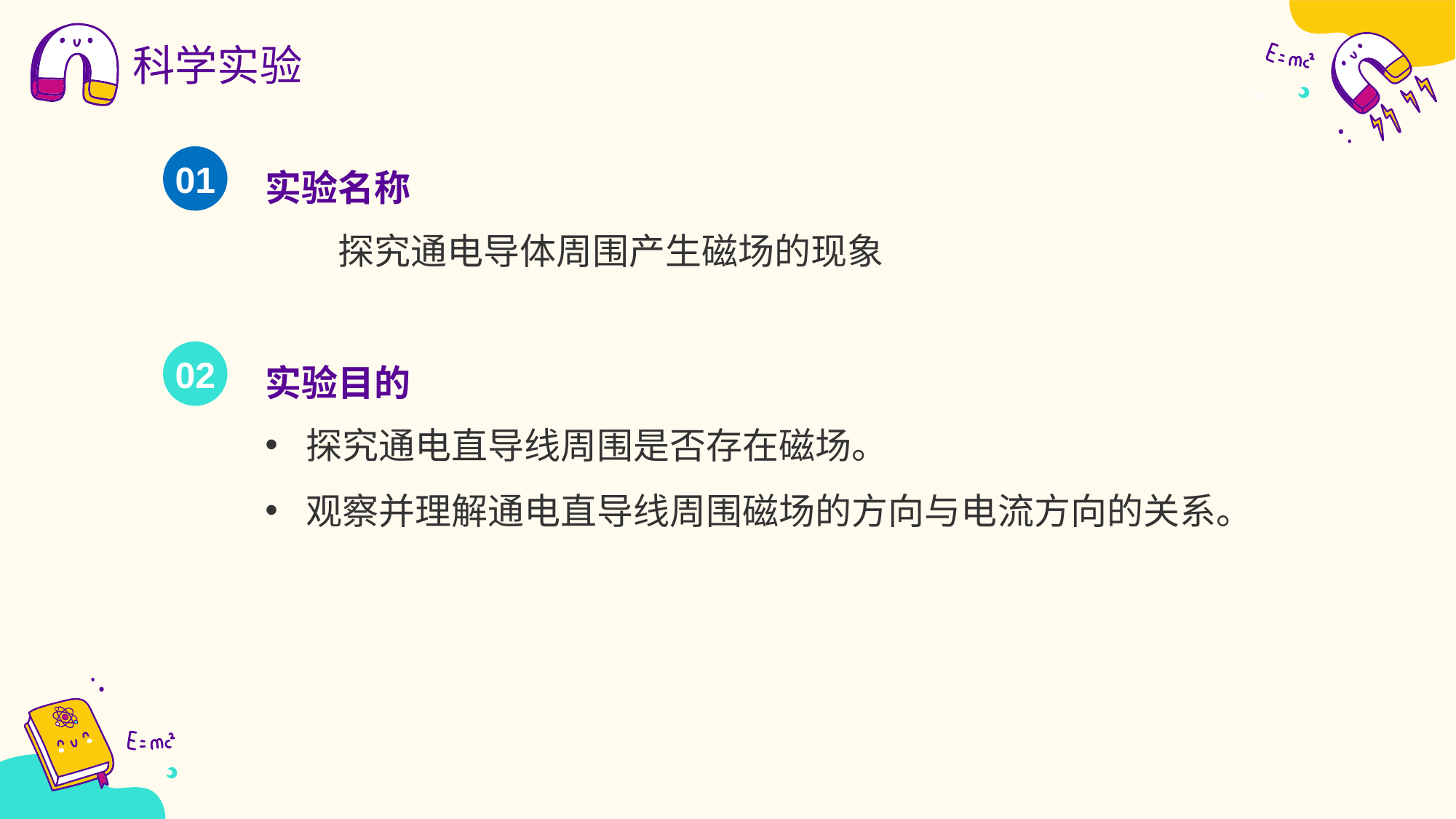

科学实验
实验名称
01
探究通电导体周围产生磁场的现象
实验目的
02
探究通电直导线周围是否存在磁场。
观察并理解通电直导线周围磁场的方向与电流方向的关系。